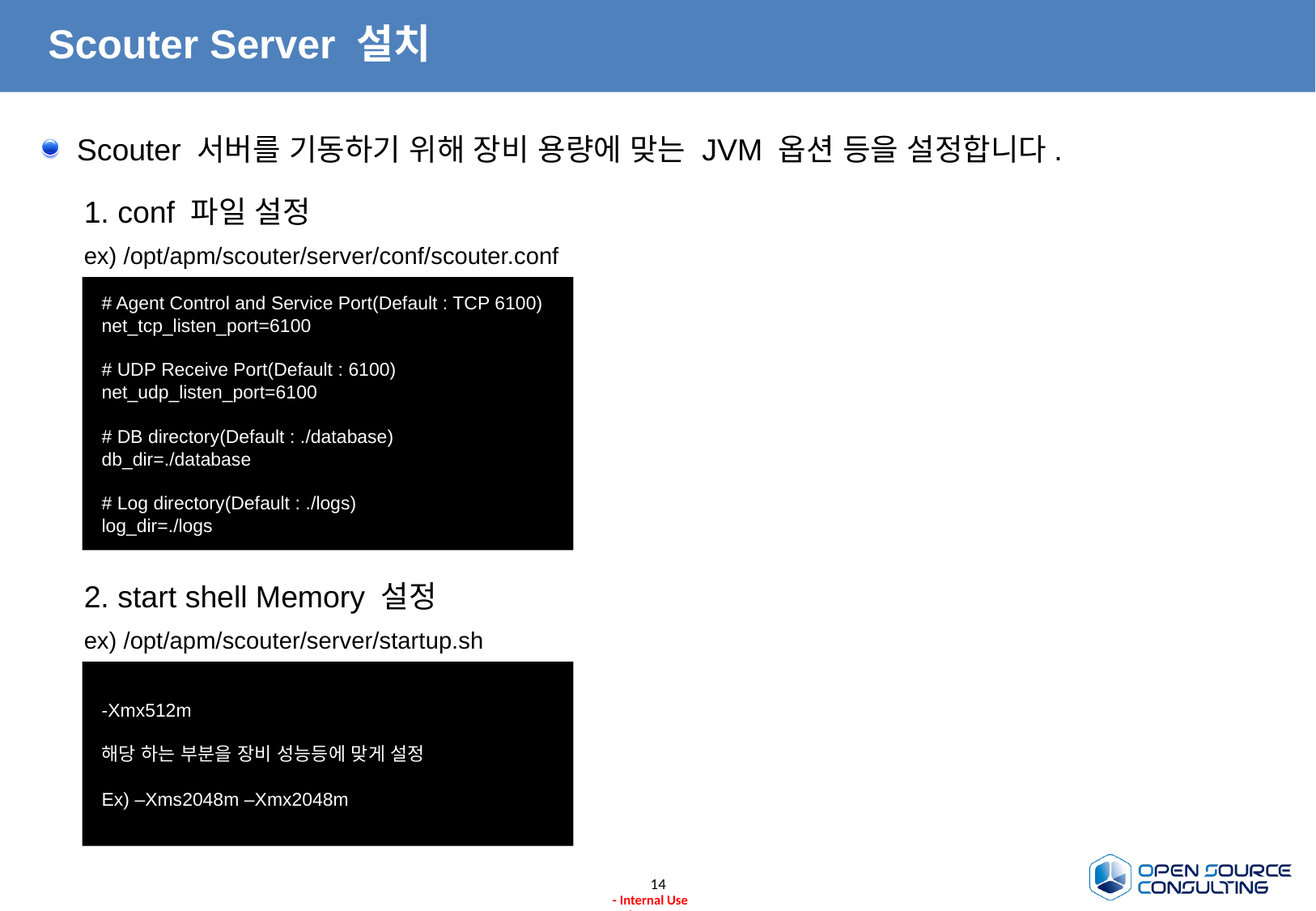

# Scouter Server 설치
Scouter 서버를 기동하기 위해 장비 용량에 맞는 JVM 옵션 등을 설정합니다.
1. conf 파일 설정

ex) /opt/apm/scouter/server/conf/scouter.conf
# Agent Control and Service Port(Default : TCP 6100) net_tcp_listen_port=6100

# UDP Receive Port(Default : 6100)
net_udp_listen_port=6100

# DB directory(Default : ./database)
db_dir=./database

# Log directory(Default : ./logs)
log_dir=./logs
2. start shell Memory 설정

ex) /opt/apm/scouter/server/startup.sh

-Xmx512m

해당 하는 부분을 장비 성능등에 맞게 설정

Ex) –Xms2048m –Xmx2048m

14
- Internal Use Only -